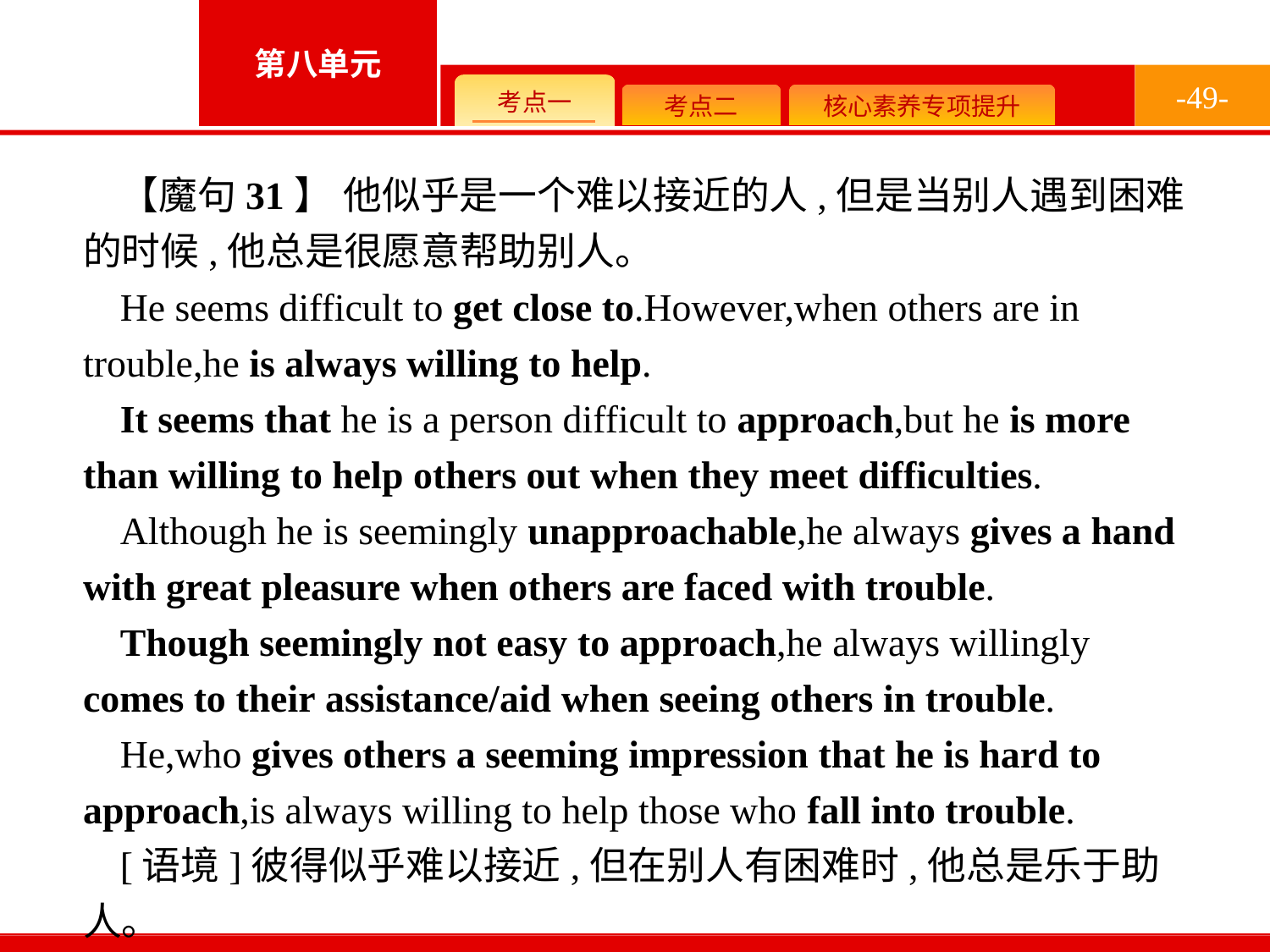

-49-
【魔句31】 他似乎是一个难以接近的人,但是当别人遇到困难的时候,他总是很愿意帮助别人。
He seems difficult to get close to.However,when others are in trouble,he is always willing to help.
It seems that he is a person difficult to approach,but he is more than willing to help others out when they meet difficulties.
Although he is seemingly unapproachable,he always gives a hand with great pleasure when others are faced with trouble.
Though seemingly not easy to approach,he always willingly comes to their assistance/aid when seeing others in trouble.
He,who gives others a seeming impression that he is hard to approach,is always willing to help those who fall into trouble.
[语境]彼得似乎难以接近,但在别人有困难时,他总是乐于助人。